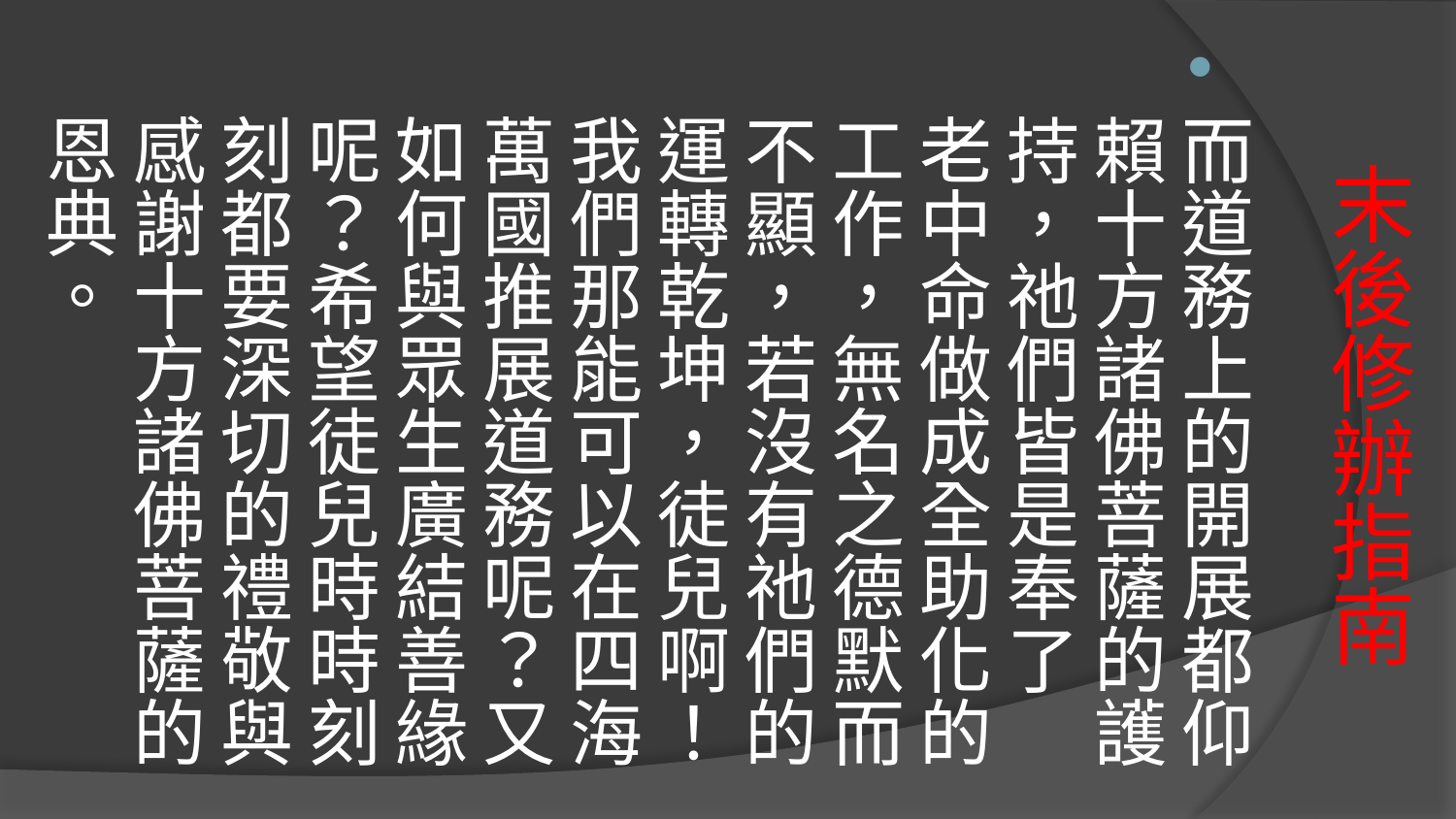

而道務上的開展都仰賴十方諸佛菩薩的護持，祂們皆是奉了　老中命做成全助化的工作，無名之德默而不顯，若沒有祂們的運轉乾坤，徒兒啊！我們那能可以在四海萬國推展道務呢？又如何與眾生廣結善緣呢？希望徒兒時時刻刻都要深切的禮敬與感謝十方諸佛菩薩的恩典。
# 末後修辦指南